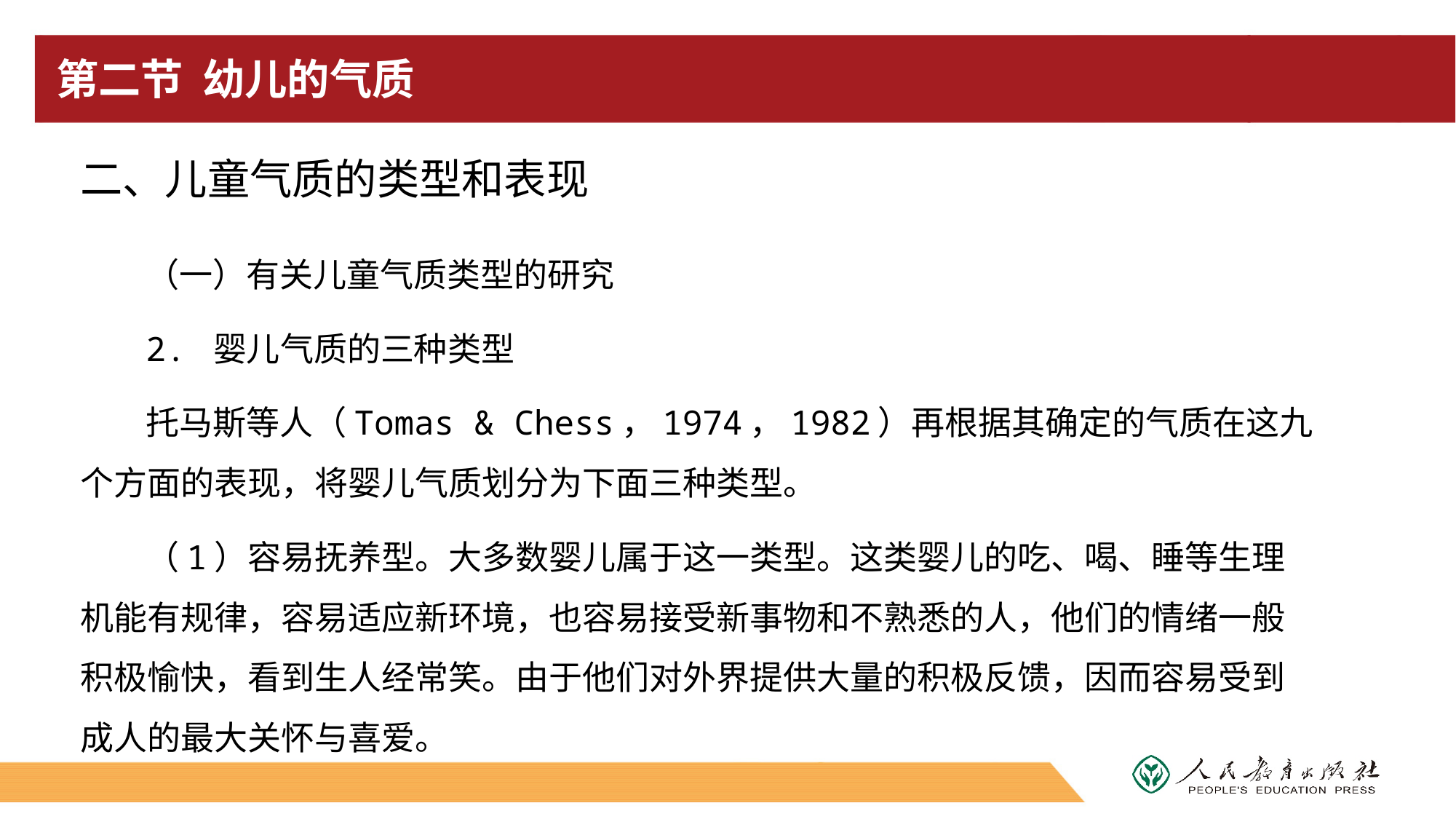

# 第二节  幼儿的气质
二、儿童气质的类型和表现
（一）有关儿童气质类型的研究
2. 婴儿气质的三种类型
托马斯等人（Tomas & Chess，1974，1982）再根据其确定的气质在这九个方面的表现，将婴儿气质划分为下面三种类型。
（1）容易抚养型。大多数婴儿属于这一类型。这类婴儿的吃、喝、睡等生理机能有规律，容易适应新环境，也容易接受新事物和不熟悉的人，他们的情绪一般积极愉快，看到生人经常笑。由于他们对外界提供大量的积极反馈，因而容易受到成人的最大关怀与喜爱。